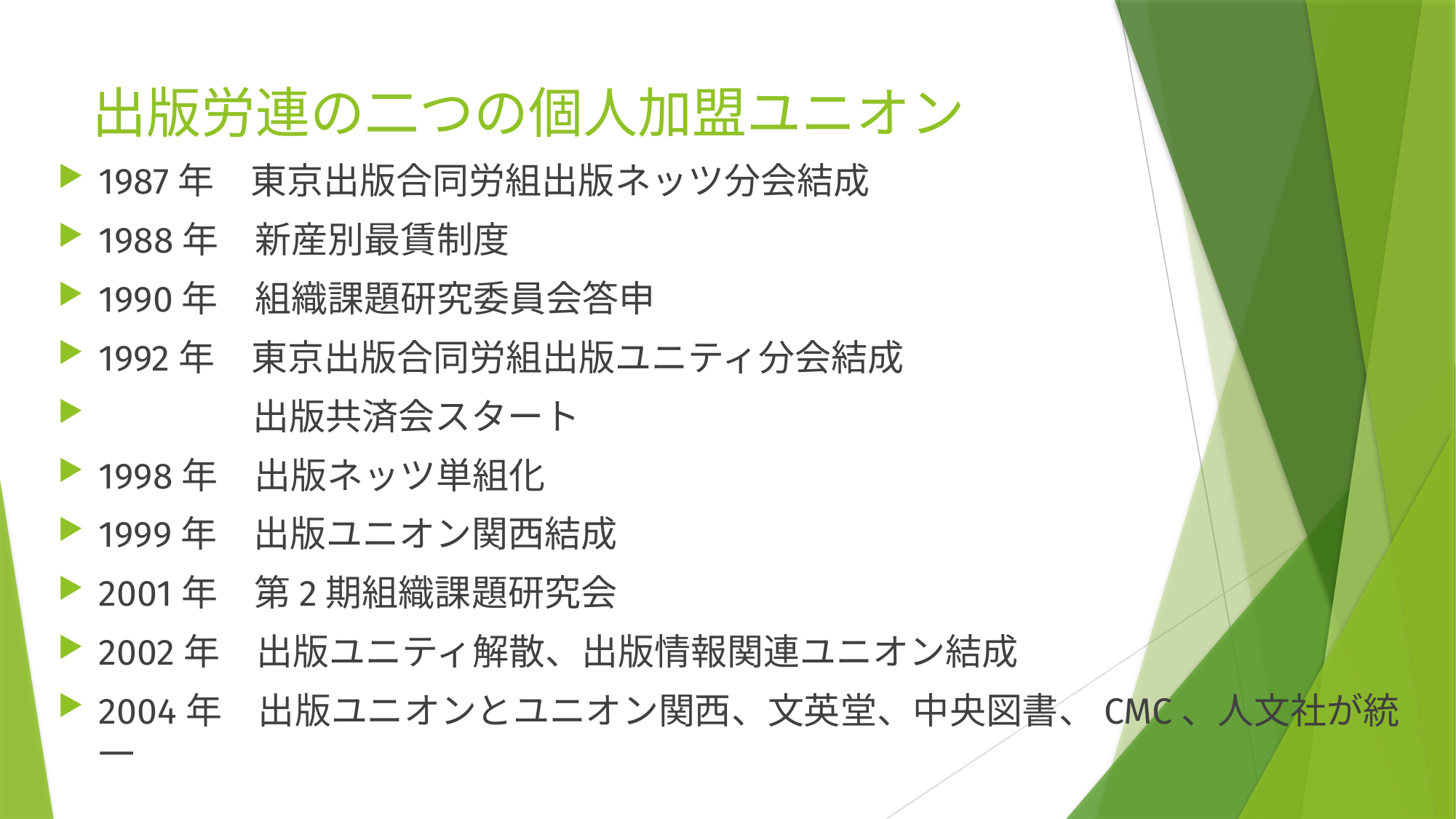

# 出版労連の二つの個人加盟ユニオン
1987年　東京出版合同労組出版ネッツ分会結成
1988年　新産別最賃制度
1990年　組織課題研究委員会答申
1992年　東京出版合同労組出版ユニティ分会結成
　　　　 出版共済会スタート
1998年　出版ネッツ単組化
1999年　出版ユニオン関西結成
2001年　第2期組織課題研究会
2002年　出版ユニティ解散、出版情報関連ユニオン結成
2004年　出版ユニオンとユニオン関西、文英堂、中央図書、CMC、人文社が統一